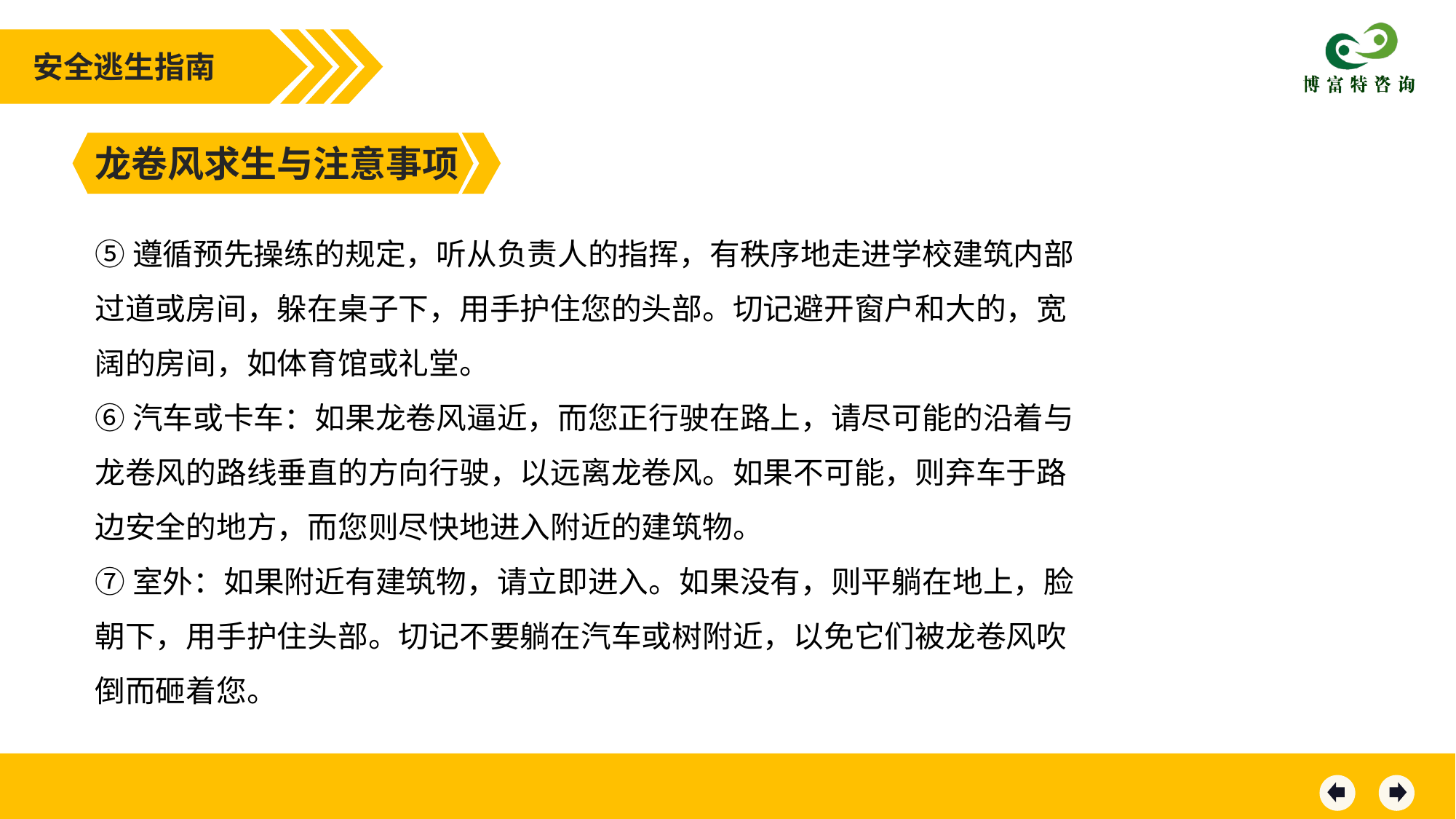

安全逃生指南

龙卷风求生与注意事项
⑤遵循预先操练的规定，听从负责人的指挥，有秩序地走进学校建筑内部过道或房间，躲在桌子下，用手护住您的头部。切记避开窗户和大的，宽阔的房间，如体育馆或礼堂。
⑥汽车或卡车：如果龙卷风逼近，而您正行驶在路上，请尽可能的沿着与龙卷风的路线垂直的方向行驶，以远离龙卷风。如果不可能，则弃车于路边安全的地方，而您则尽快地进入附近的建筑物。
⑦室外：如果附近有建筑物，请立即进入。如果没有，则平躺在地上，脸朝下，用手护住头部。切记不要躺在汽车或树附近，以免它们被龙卷风吹倒而砸着您。